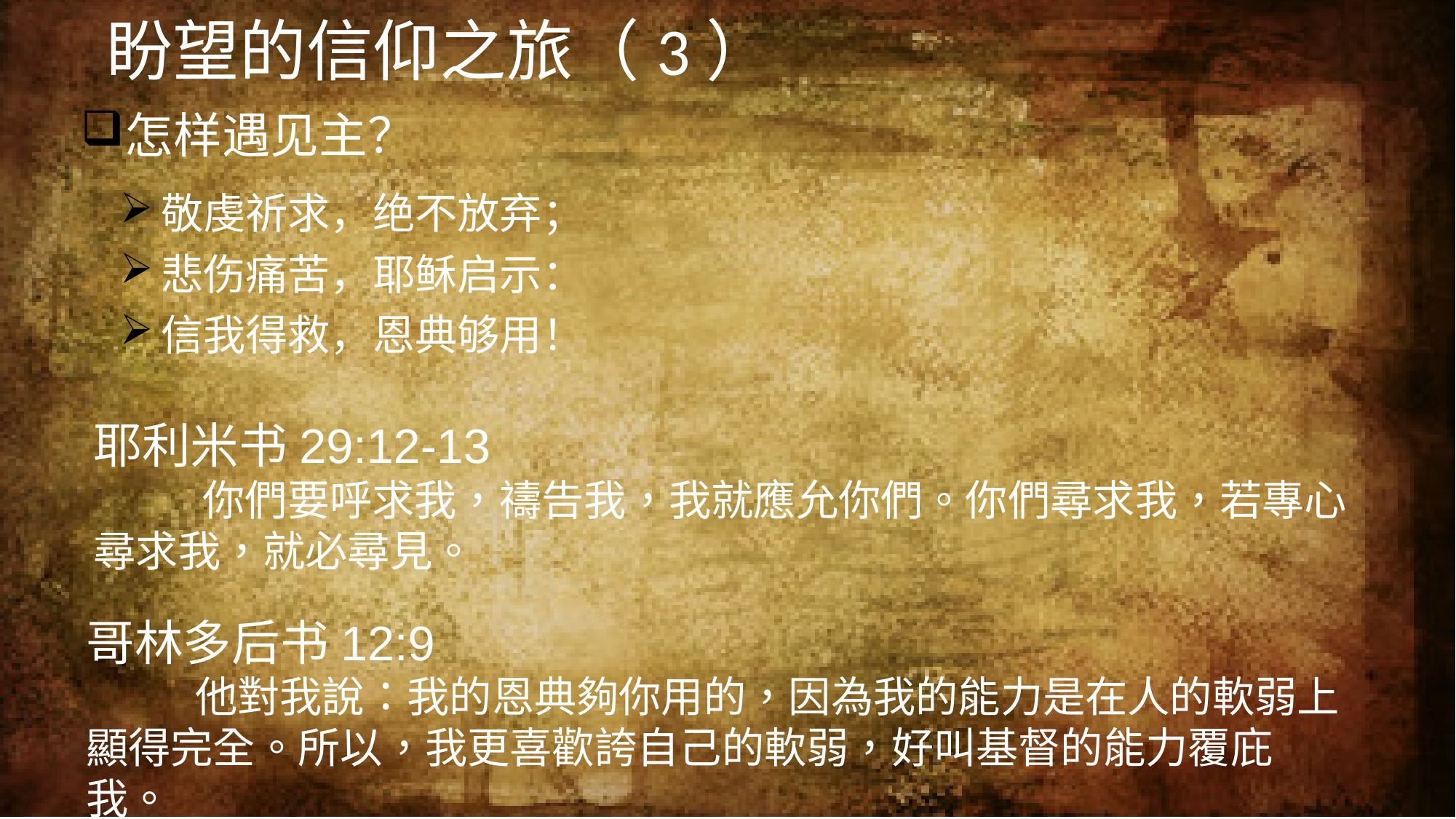

# 盼望的信仰之旅（3）
怎样遇见主？

敬虔祈求，绝不放弃；
悲伤痛苦，耶稣启示：
信我得救，恩典够用！
耶利米书29:12-13
	你們要呼求我，禱告我，我就應允你們。你們尋求我，若專心尋求我，就必尋見。
哥林多后书12:9
	他對我說：我的恩典夠你用的，因為我的能力是在人的軟弱上 顯得完全。所以，我更喜歡誇自己的軟弱，好叫基督的能力覆庇我。